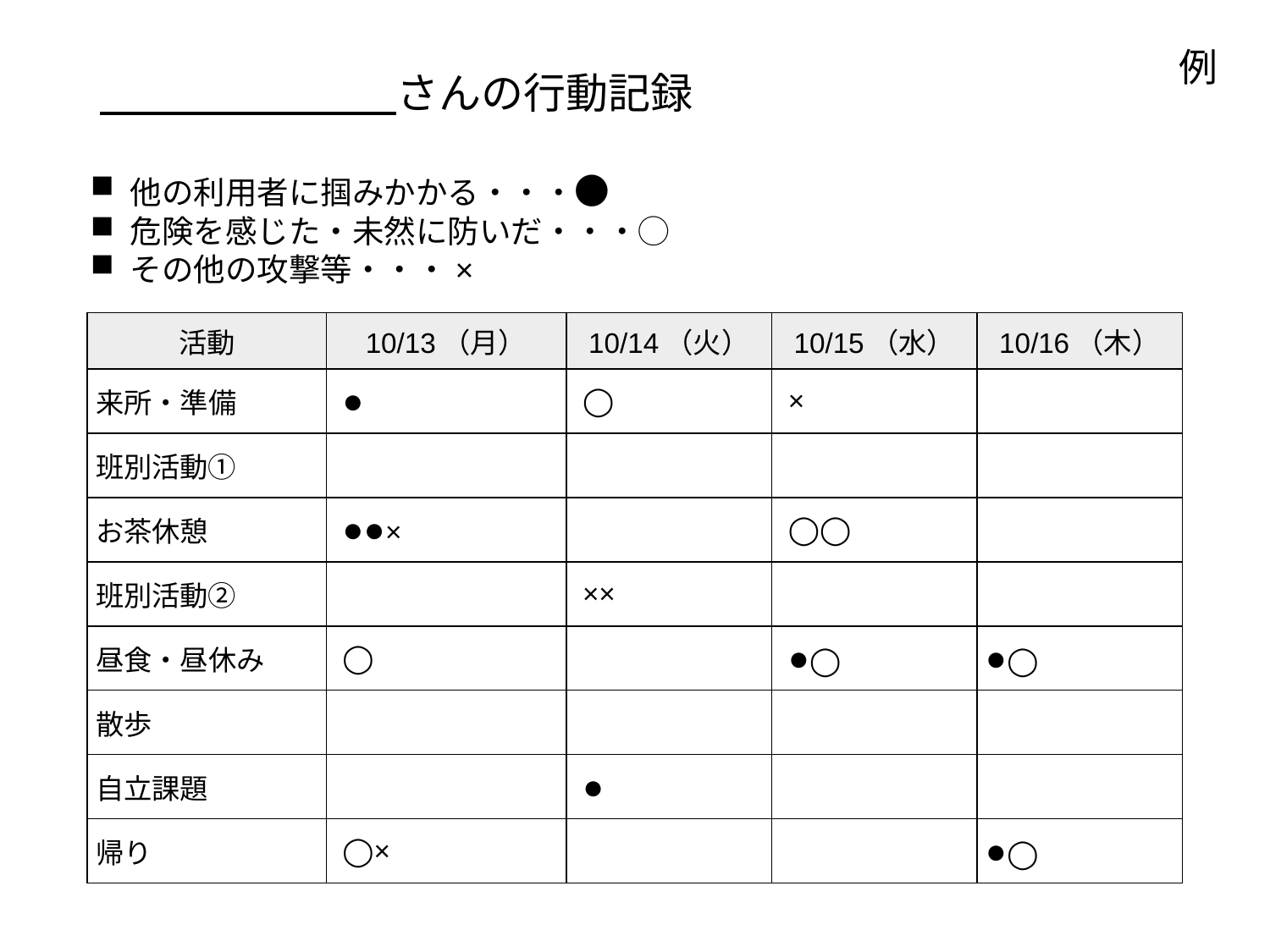

例
# さんの行動記録
他の利用者に掴みかかる・・・●
危険を感じた・未然に防いだ・・・◯
その他の攻撃等・・・×
| 活動 | 10/13（月） | 10/14（火） | 10/15（水） | 10/16（木） |
| --- | --- | --- | --- | --- |
| 来所・準備 | ● | ◯ | × |  |
| 班別活動① |  |  |  |  |
| お茶休憩 | ●●× |  | ◯◯ |  |
| 班別活動② |  | ×× |  |  |
| 昼食・昼休み | ◯ |  | ●◯ | ●◯ |
| 散歩 |  |  |  |  |
| 自立課題 |  | ● |  |  |
| 帰り | ◯× |  |  | ●◯ |